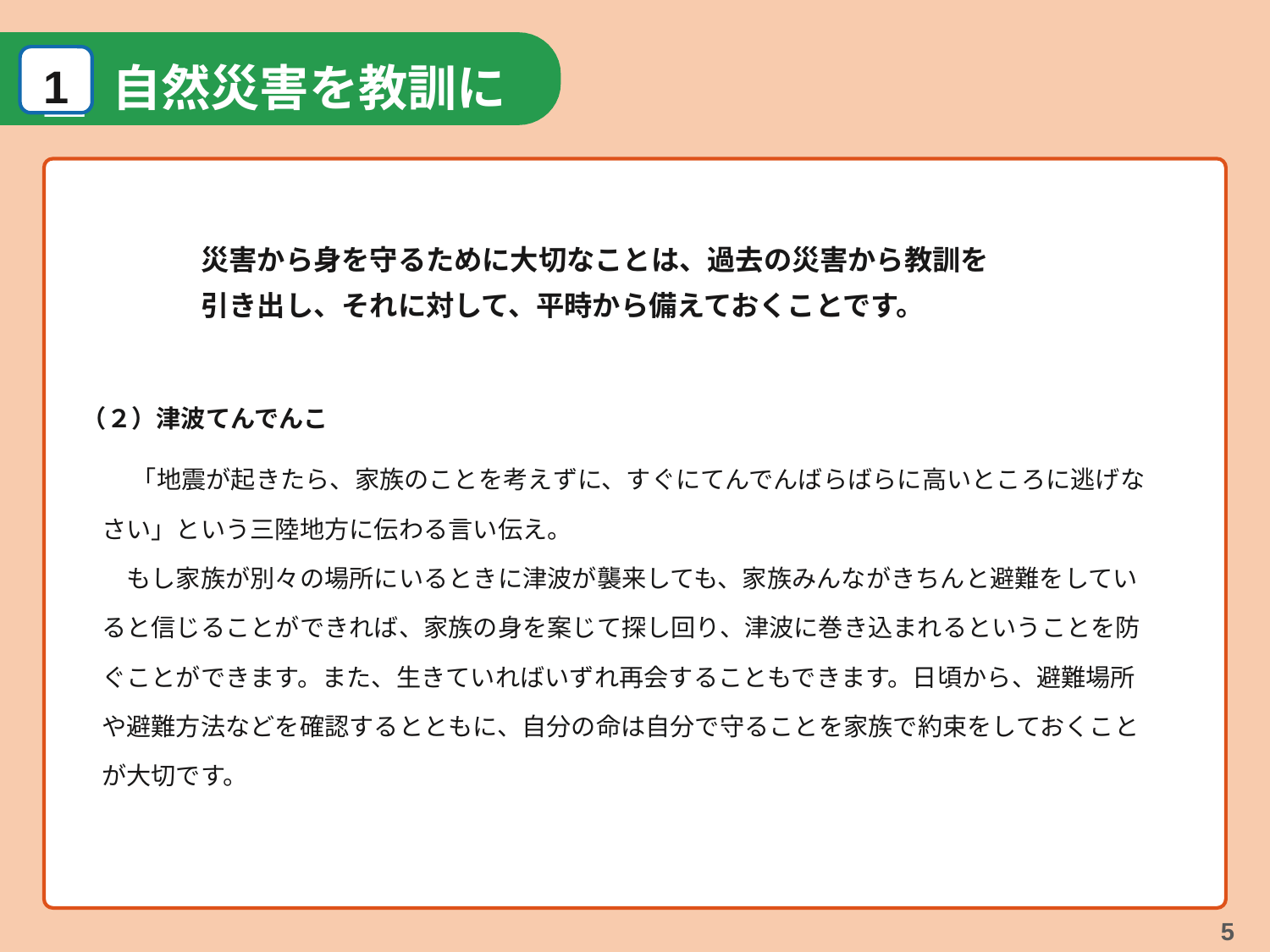

１
1
自然災害を教訓に

災害から身を守るために大切なことは、過去の災害から教訓を
引き出し、それに対して、平時から備えておくことです。
（２）津波てんでんこ
　 「地震が起きたら、家族のことを考えずに、すぐにてんでんばらばらに高いところに逃げなさい」という三陸地方に伝わる言い伝え。
　もし家族が別々の場所にいるときに津波が襲来しても、家族みんながきちんと避難をしていると信じることができれば、家族の身を案じて探し回り、津波に巻き込まれるということを防ぐことができます。また、生きていればいずれ再会することもできます。日頃から、避難場所や避難方法などを確認するとともに、自分の命は自分で守ることを家族で約束をしておくことが大切です。